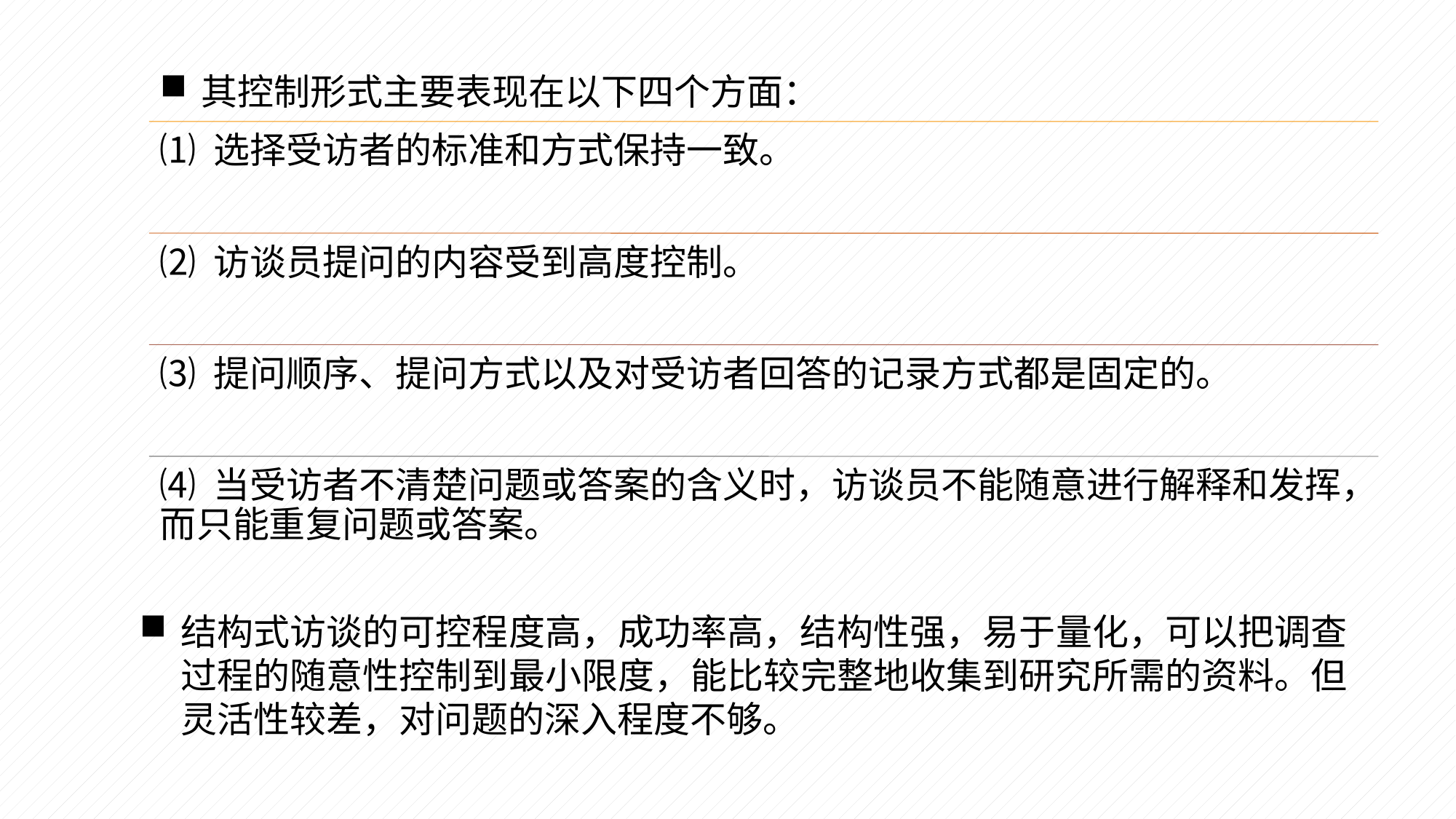

其控制形式主要表现在以下四个方面：
⑴ 选择受访者的标准和方式保持一致。
⑵ 访谈员提问的内容受到高度控制。
⑶ 提问顺序、提问方式以及对受访者回答的记录方式都是固定的。
⑷ 当受访者不清楚问题或答案的含义时，访谈员不能随意进行解释和发挥，而只能重复问题或答案。
结构式访谈的可控程度高，成功率高，结构性强，易于量化，可以把调查过程的随意性控制到最小限度，能比较完整地收集到研究所需的资料。但灵活性较差，对问题的深入程度不够。